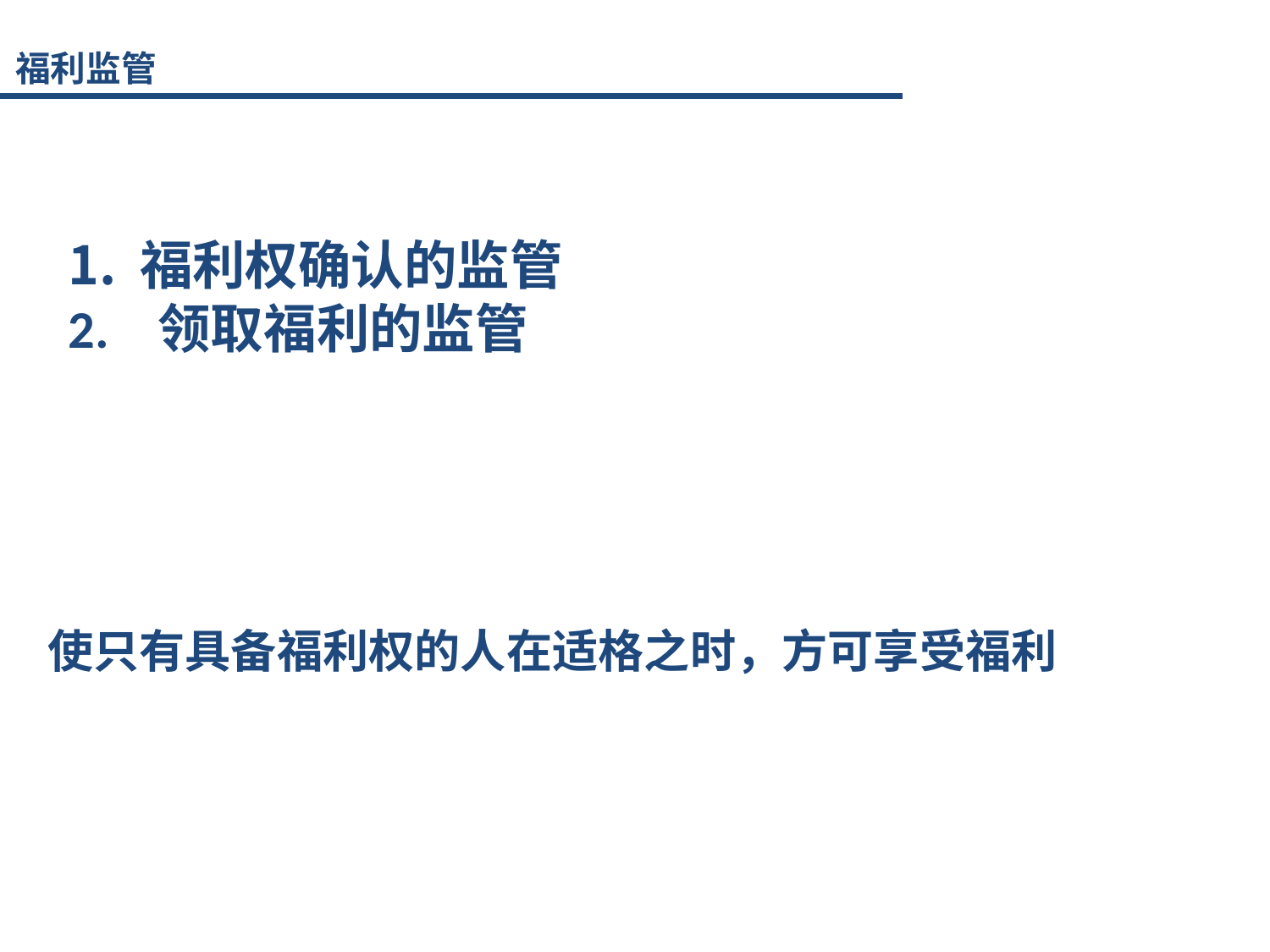

福利监管
福利权确认的监管
2.   领取福利的监管
使只有具备福利权的人在适格之时，方可享受福利